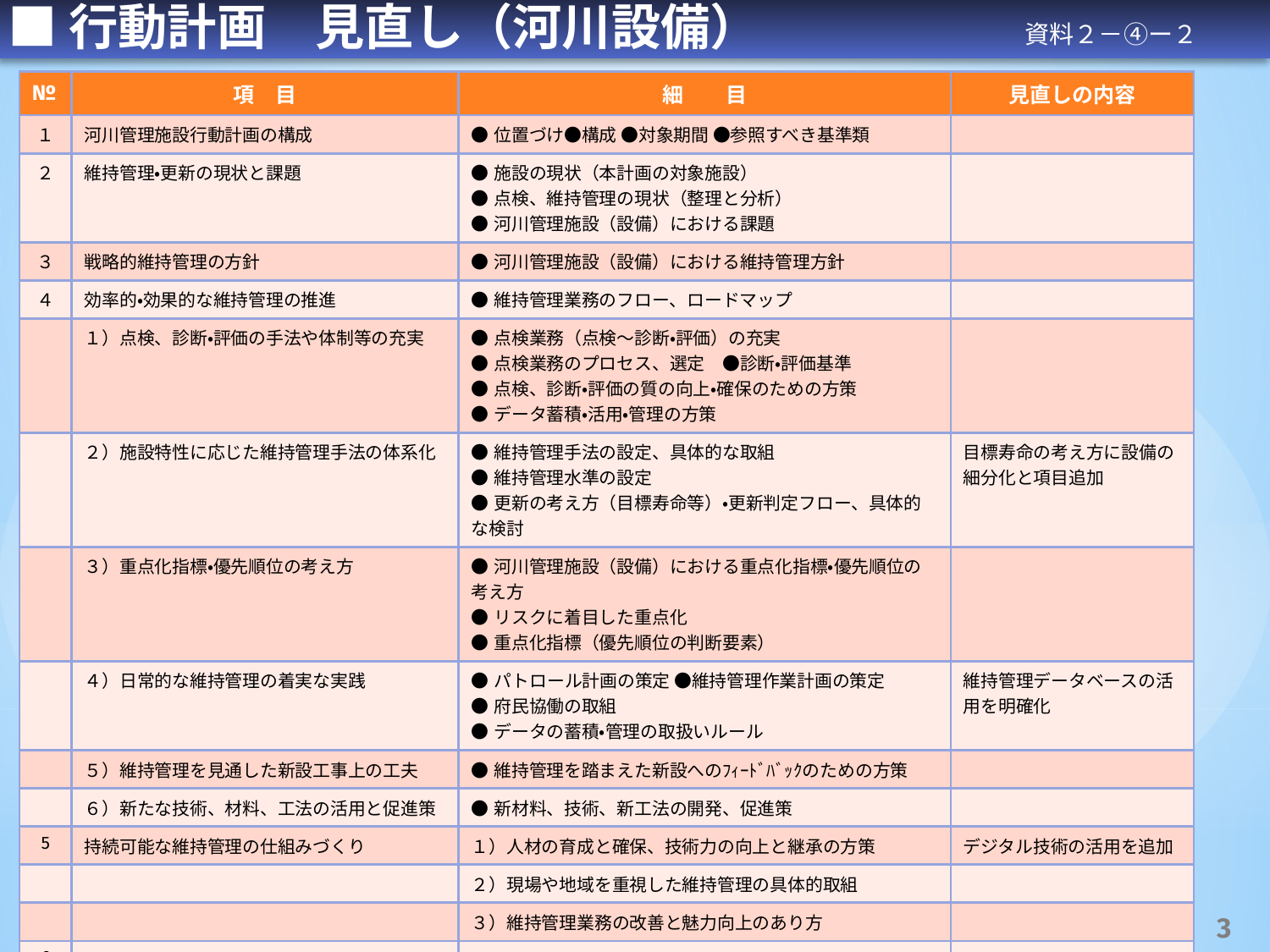

■行動計画　見直し（河川設備）
資料２－④ー２

| № | 項　目 | 細　　目 | 見直しの内容 |
| --- | --- | --- | --- |
| １ | 河川管理施設行動計画の構成 | ●位置づけ●構成 ●対象期間 ●参照すべき基準類 |  |
| ２ | 維持管理・更新の現状と課題 | ●施設の現状（本計画の対象施設） ●点検、維持管理の現状（整理と分析） ●河川管理施設（設備）における課題 |  |
| ３ | 戦略的維持管理の方針 | ●河川管理施設（設備）における維持管理方針 |  |
| ４ | 効率的・効果的な維持管理の推進 | ●維持管理業務のフロー、ロードマップ |  |
|  | １）点検、診断・評価の手法や体制等の充実 | ●点検業務（点検～診断・評価）の充実 ●点検業務のプロセス、選定　●診断・評価基準 ●点検、診断・評価の質の向上・確保のための方策 ●データ蓄積・活用・管理の方策 |  |
|  | ２）施設特性に応じた維持管理手法の体系化 | ●維持管理手法の設定、具体的な取組 ●維持管理水準の設定 ●更新の考え方（目標寿命等）・更新判定フロー、具体的な検討 | 目標寿命の考え方に設備の細分化と項目追加 |
|  | ３）重点化指標・優先順位の考え方 | ●河川管理施設（設備）における重点化指標・優先順位の考え方 ●リスクに着目した重点化 ●重点化指標（優先順位の判断要素） |  |
|  | ４）日常的な維持管理の着実な実践 | ●パトロール計画の策定 ●維持管理作業計画の策定 ●府民協働の取組 ●データの蓄積・管理の取扱いルール | 維持管理データベースの活用を明確化 |
|  | ５）維持管理を見通した新設工事上の工夫 | ●維持管理を踏まえた新設へのﾌｨｰﾄﾞﾊﾞｯｸのための方策 |  |
|  | ６）新たな技術、材料、工法の活用と促進策 | ●新材料、技術、新工法の開発、促進策 |  |
| 5 | 持続可能な維持管理の仕組みづくり | １）人材の育成と確保、技術力の向上と継承の方策 | デジタル技術の活用を追加 |
|  |  | ２）現場や地域を重視した維持管理の具体的取組 |  |
|  |  | ３）維持管理業務の改善と魅力向上のあり方 |  |
| 6 | 維持管理マネジメント | １）マネジメント体制 |  |
|  |  | ●河川管理施設（設備）におけるマネジメント体制 ●河川管理施設（設備）における事業評価の方法 |  |
3